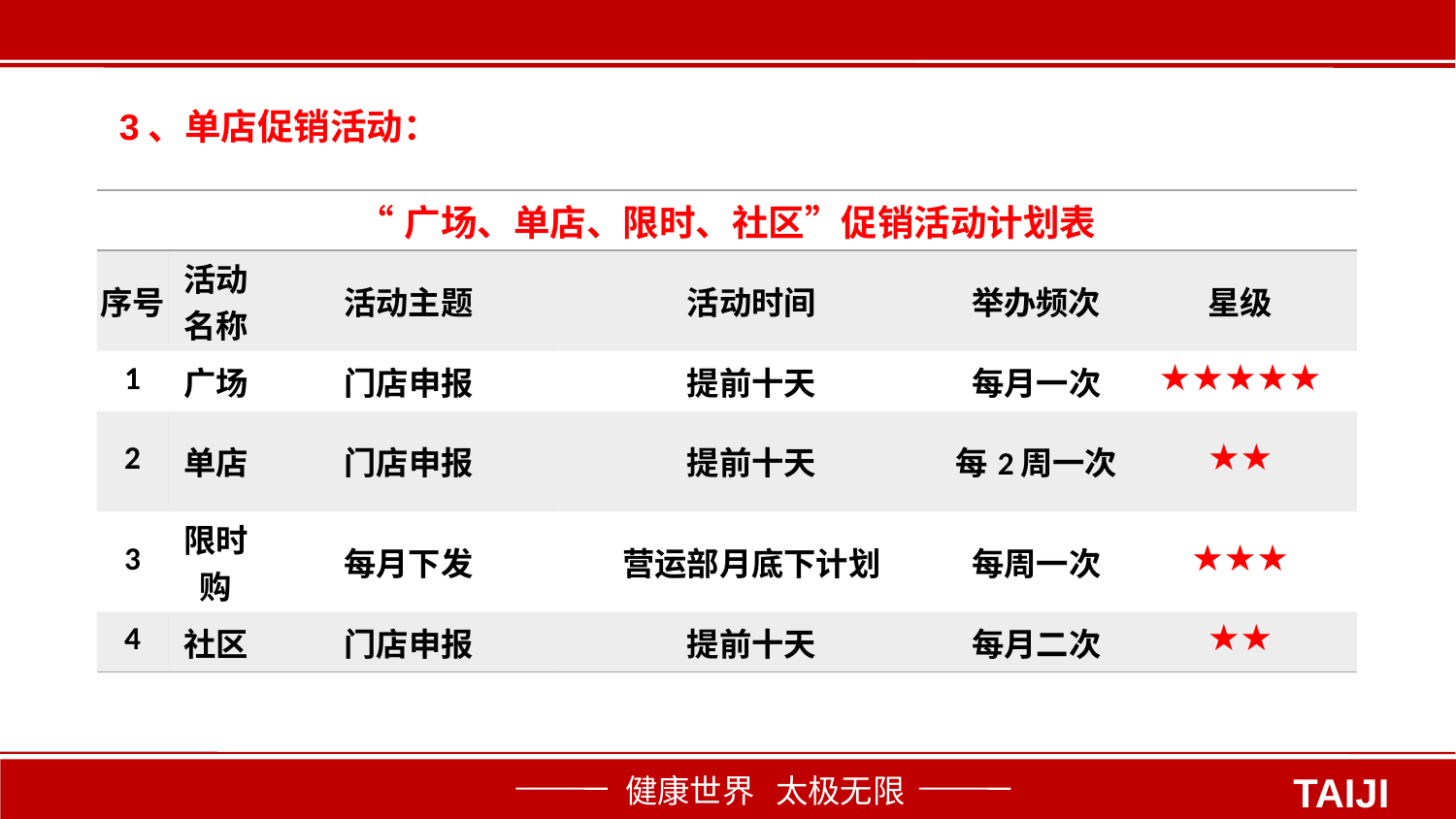

3、单店促销活动：
| “广场、单店、限时、社区”促销活动计划表 |  |  |  |  |  |
| --- | --- | --- | --- | --- | --- |
| 序号 | 活动名称 | 活动主题 | 活动时间 | 举办频次 | 星级 |
| 1 | 广场 | 门店申报 | 提前十天 | 每月一次 | ★★★★★ |
| 2 | 单店 | 门店申报 | 提前十天 | 每2周一次 | ★★ |
| 3 | 限时购 | 每月下发 | 营运部月底下计划 | 每周一次 | ★★★ |
| 4 | 社区 | 门店申报 | 提前十天 | 每月二次 | ★★ |